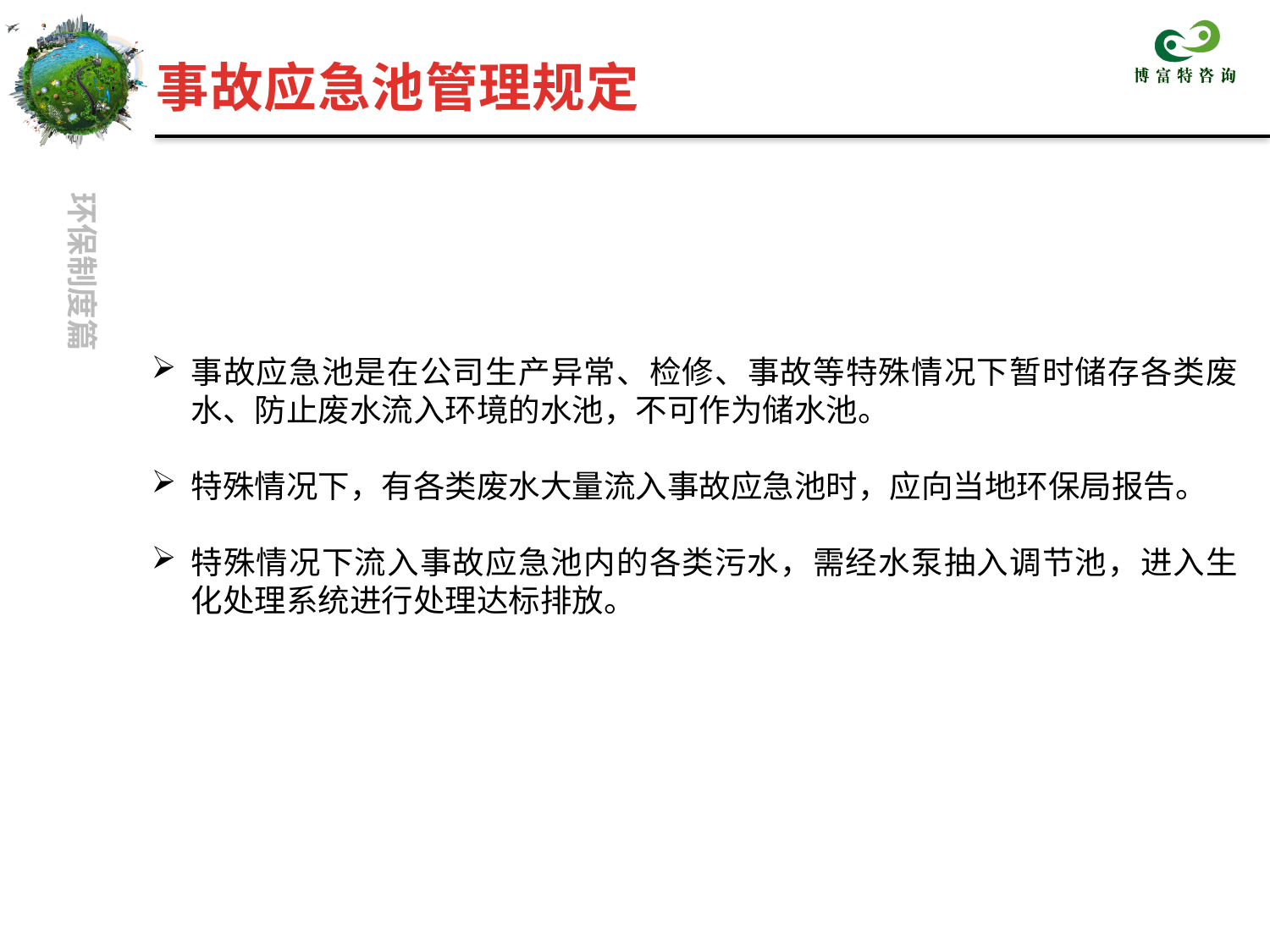

事故应急池管理规定
事故应急池是在公司生产异常、检修、事故等特殊情况下暂时储存各类废水、防止废水流入环境的水池，不可作为储水池。

特殊情况下，有各类废水大量流入事故应急池时，应向当地环保局报告。

特殊情况下流入事故应急池内的各类污水，需经水泵抽入调节池，进入生化处理系统进行处理达标排放。